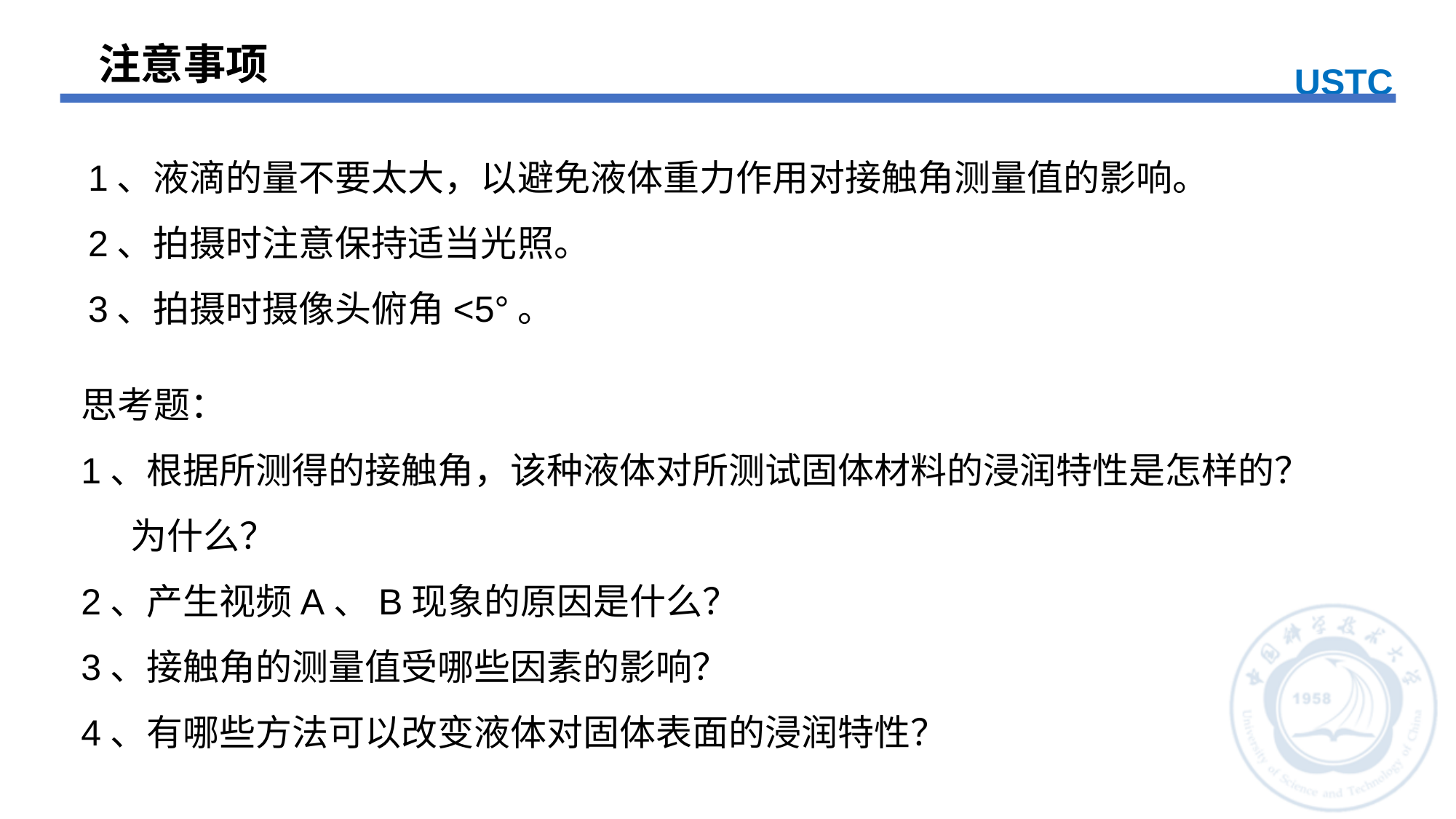

注意事项
USTC

1、液滴的量不要太大，以避免液体重力作用对接触角测量值的影响。
2、拍摄时注意保持适当光照。
3、拍摄时摄像头俯角<5°。
思考题：
1、根据所测得的接触角，该种液体对所测试固体材料的浸润特性是怎样的？
     为什么？
2、产生视频A、B现象的原因是什么？
3、接触角的测量值受哪些因素的影响？
4、有哪些方法可以改变液体对固体表面的浸润特性？